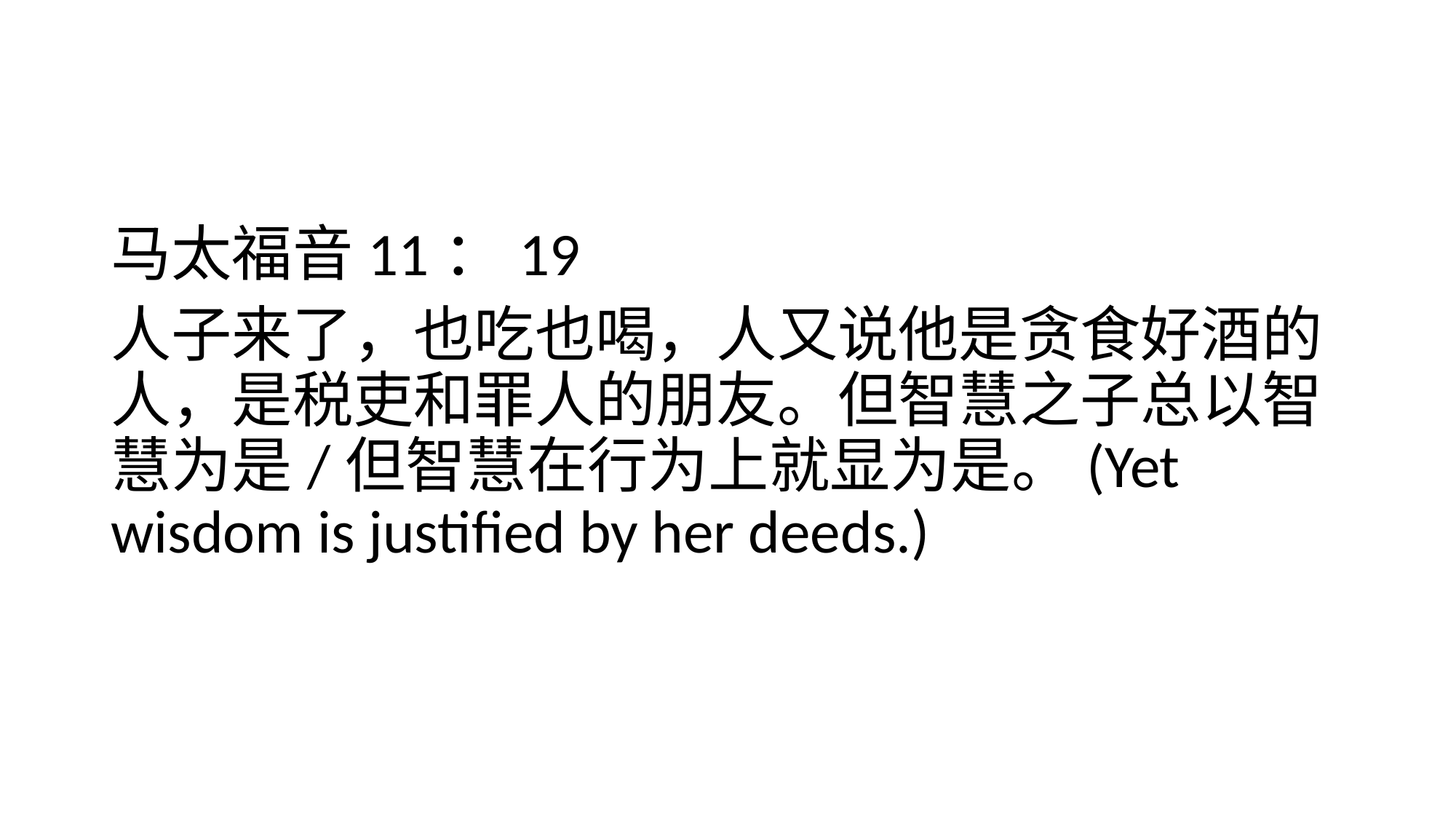

#
马太福音11：19
人子来了，也吃也喝，人又说他是贪食好酒的人，是税吏和罪人的朋友。但智慧之子总以智慧为是/但智慧在行为上就显为是。(Yet wisdom is justified by her deeds.)